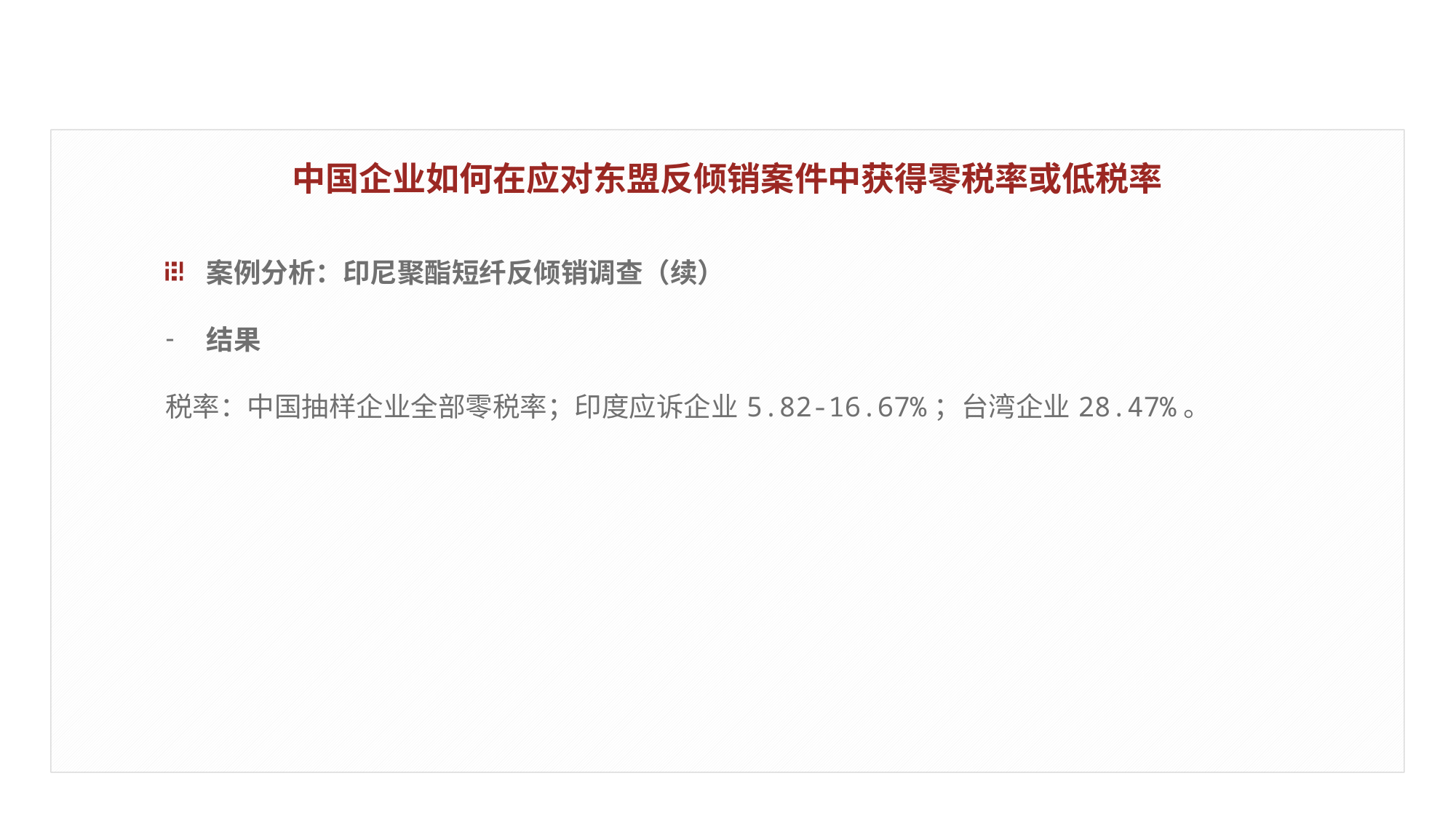

中国企业如何在应对东盟反倾销案件中获得零税率或低税率
案例分析：印尼聚酯短纤反倾销调查（续）
结果
税率：中国抽样企业全部零税率；印度应诉企业5.82-16.67%；台湾企业28.47%。